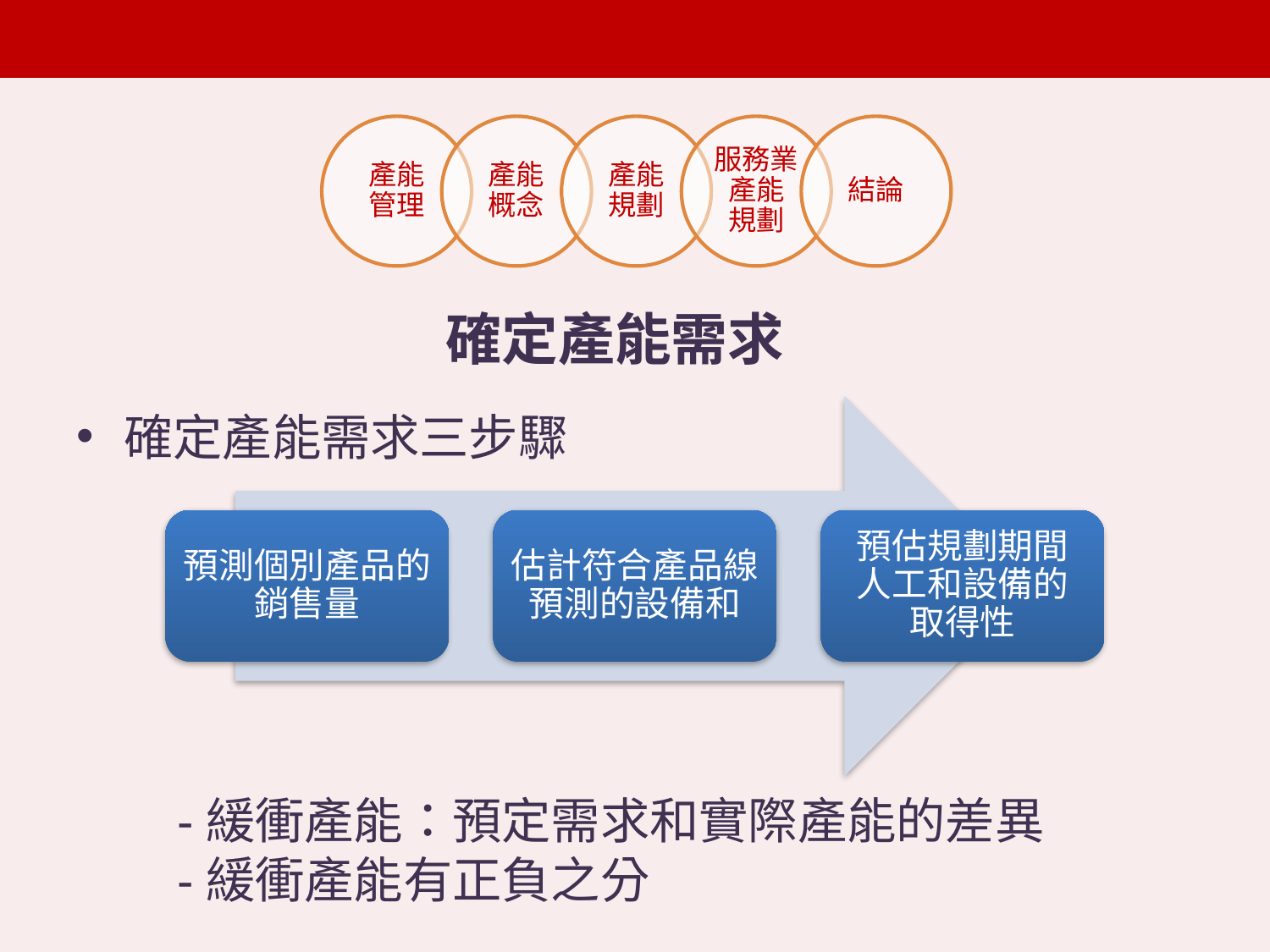

產能
管理
產能
概念
產能
規劃
服務業產能
規劃
結論
                            確定產能需求

確定產能需求三步驟
預測個別產品的銷售量
估計符合產品線預測的設備和
預估規劃期間
人工和設備的
取得性
-緩衝產能：預定需求和實際產能的差異
-緩衝產能有正負之分